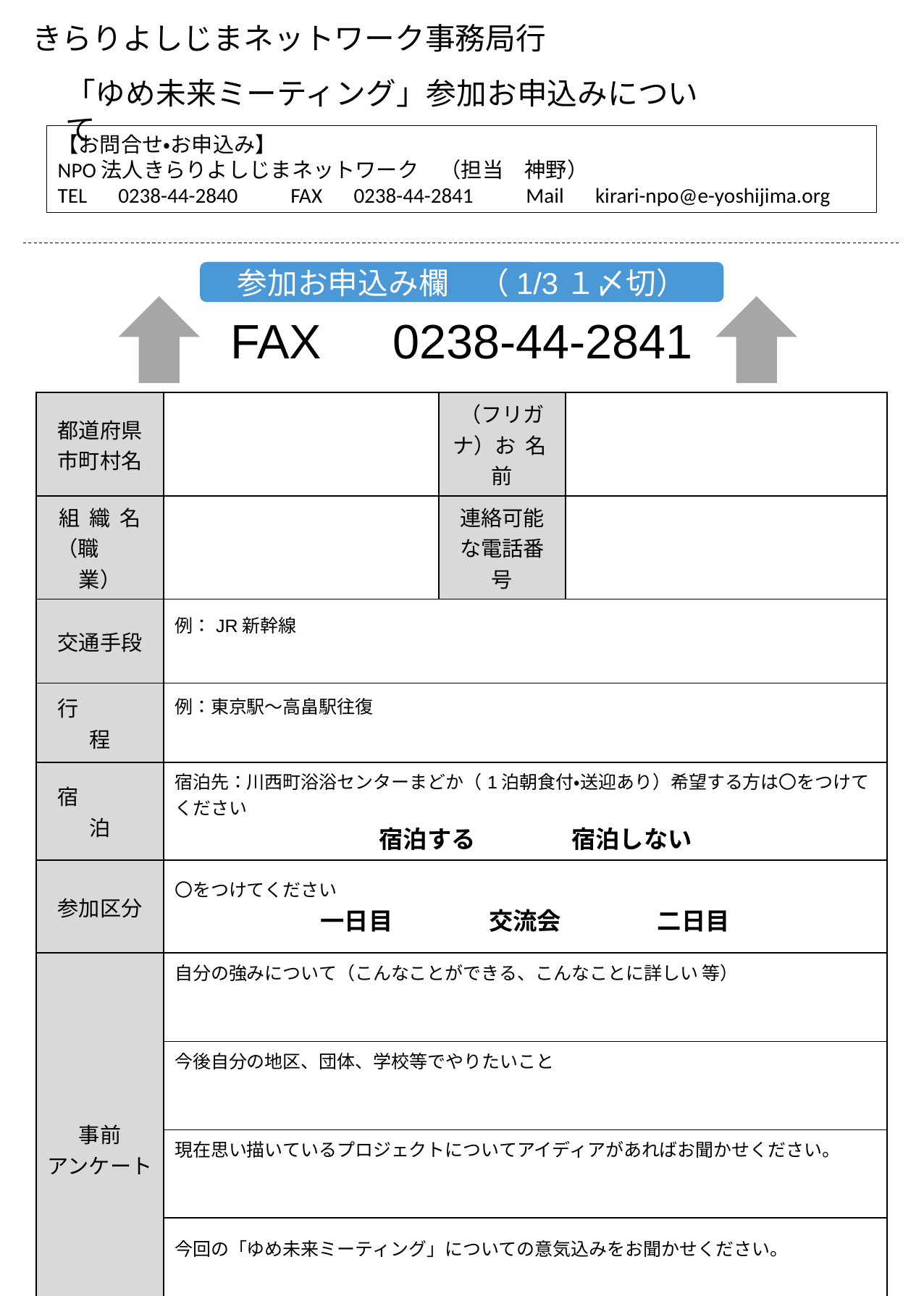

きらりよしじまネットワーク事務局行
「ゆめ未来ミーティング」参加お申込みについて
【お問合せ・お申込み】
NPO法人きらりよしじまネットワーク　（担当　神野）
TEL　0238-44-2840　　FAX　0238-44-2841　　Mail　kirari-npo@e-yoshijima.org
参加お申込み欄　（1/3１〆切）

FAX　0238-44-2841
| 都道府県 市町村名 |  | （フリガナ）お 名 前 |  |
| --- | --- | --- | --- |
| 組 織 名 （職 　業） |  | 連絡可能な電話番号 |  |
| 交通手段 | 例：JR新幹線 |  |  |
| 行　　　程 | 例：東京駅～高畠駅往復 |  |  |
| 宿　　　泊 | 宿泊先：川西町浴浴センターまどか（1泊朝食付・送迎あり）希望する方は〇をつけてください 　　　　　　　　　　　　　宿泊する　　　　宿泊しない |  |  |
| 参加区分 | 〇をつけてください 一日目　　　　交流会　　　　二日目 |  |  |
| 事前 アンケート | 自分の強みについて（こんなことができる、こんなことに詳しい 等） |  |  |
|  | 今後自分の地区、団体、学校等でやりたいこと |  |  |
|  | 現在思い描いているプロジェクトについてアイディアがあればお聞かせください。 |  |  |
|  | 今回の「ゆめ未来ミーティング」についての意気込みをお聞かせください。 |  |  |